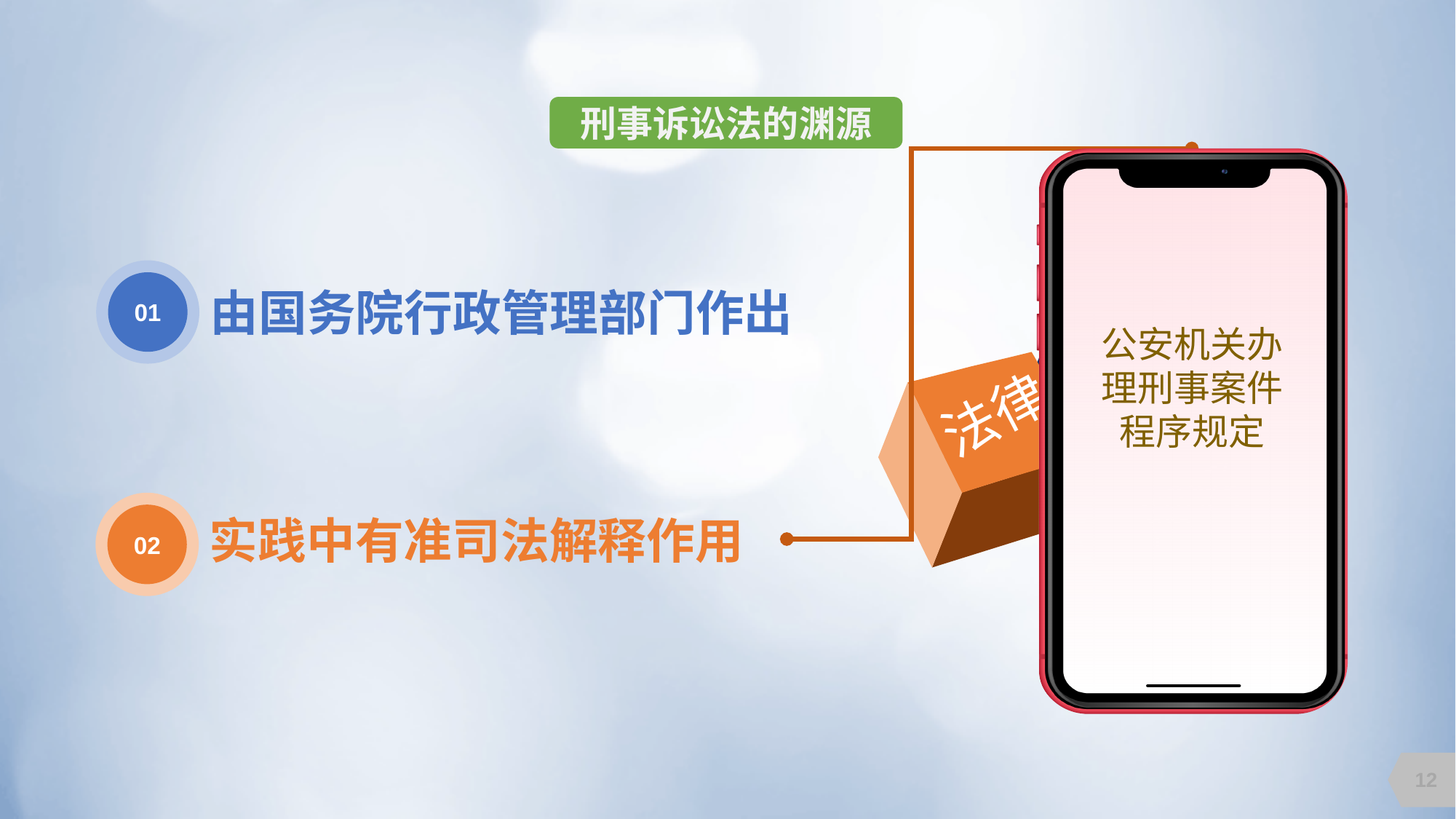

刑事诉讼法的渊源

公安机关办理刑事案件程序规定

01
由国务院行政管理部门作出

规章

宪法

法律

解释

02
实践中有准司法解释作用
12